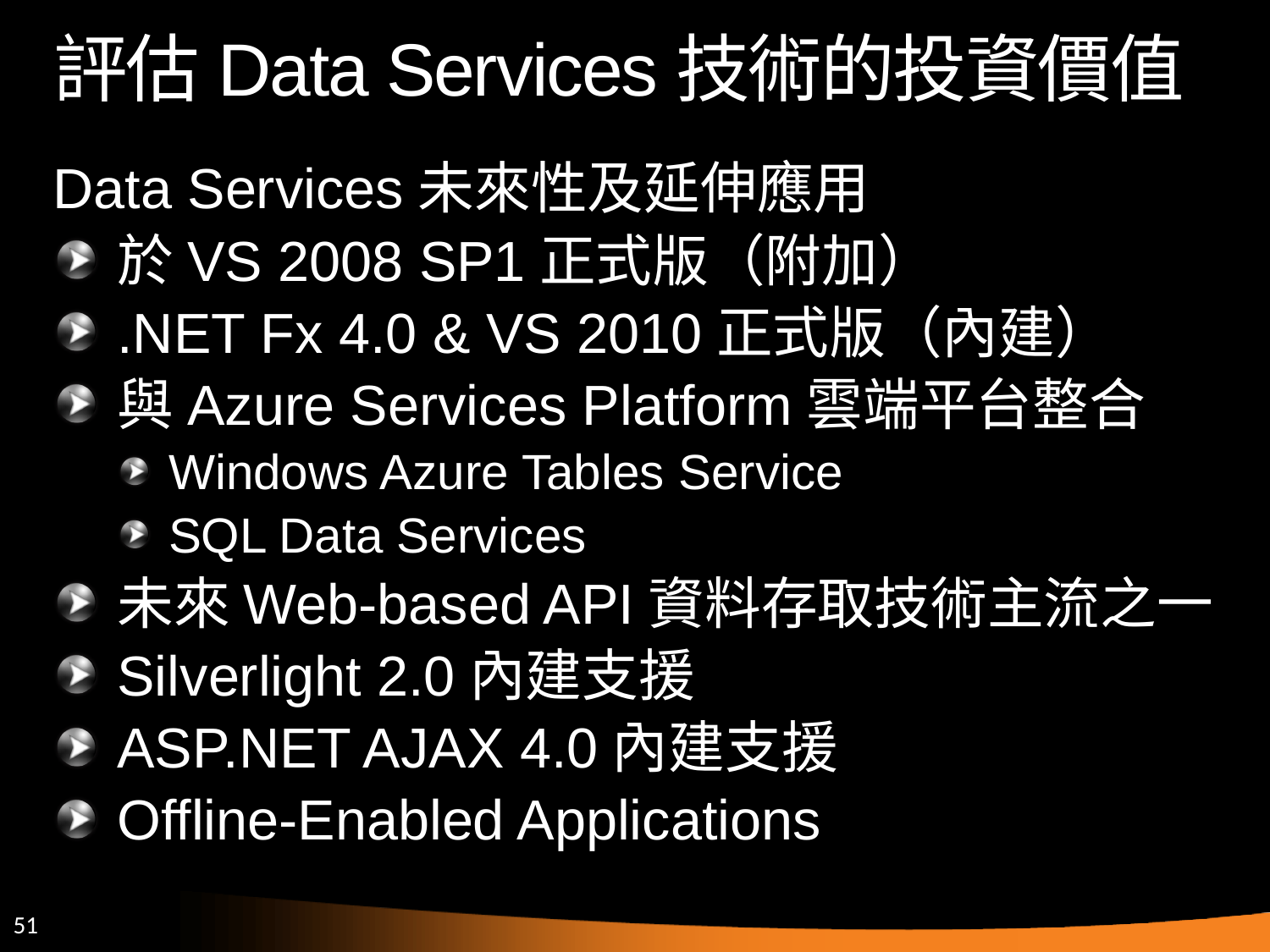

# 評估Data Services技術的投資價值
Data Services未來性及延伸應用
於VS 2008 SP1正式版（附加）
.NET Fx 4.0 & VS 2010正式版（內建）
與Azure Services Platform雲端平台整合
Windows Azure Tables Service
SQL Data Services
未來Web-based API資料存取技術主流之一
Silverlight 2.0內建支援
ASP.NET AJAX 4.0內建支援
Offline-Enabled Applications